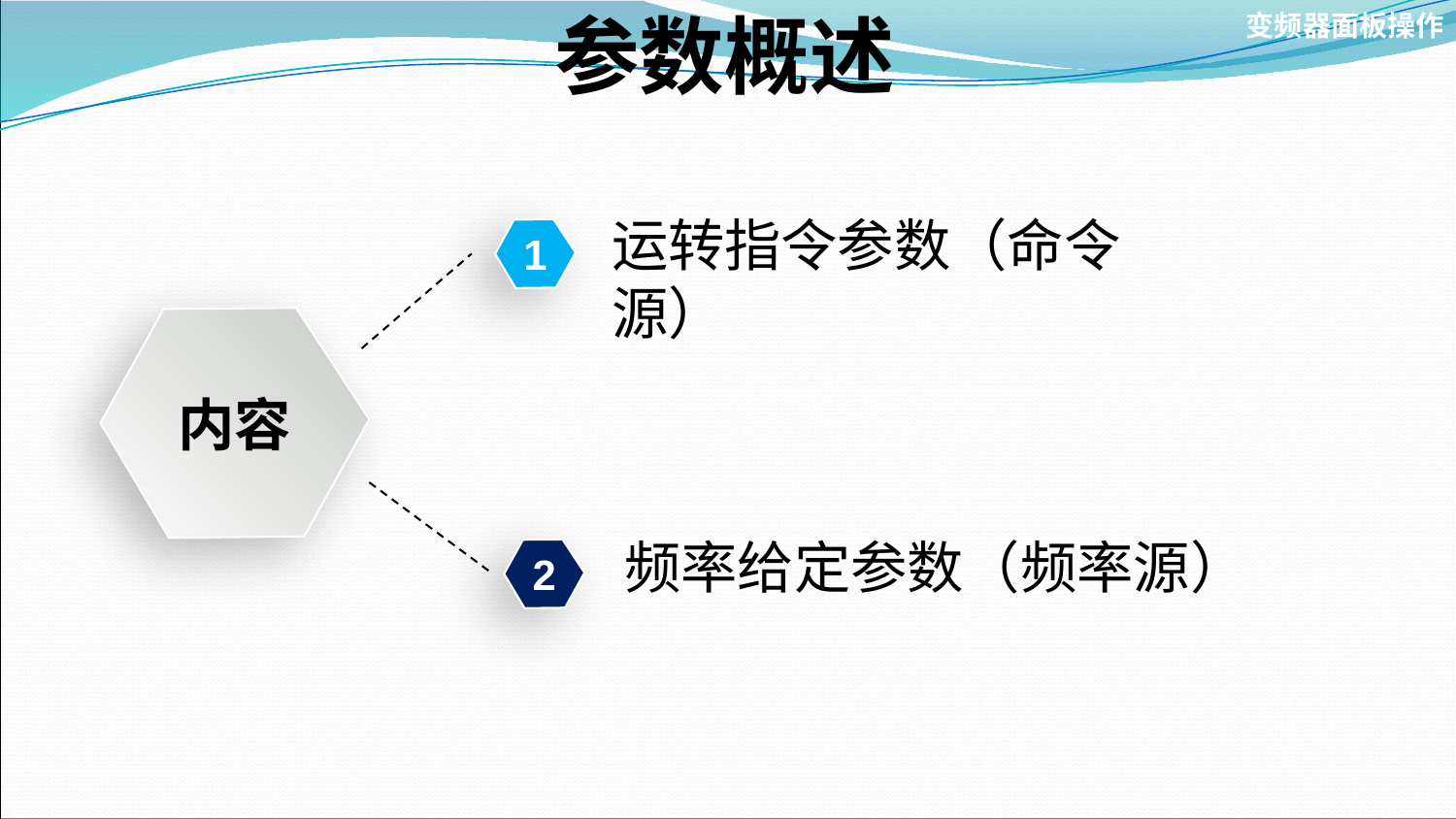

# 参数概述
变频器面板操作
运转指令参数（命令源）
1
内容
频率给定参数（频率源）
2
2